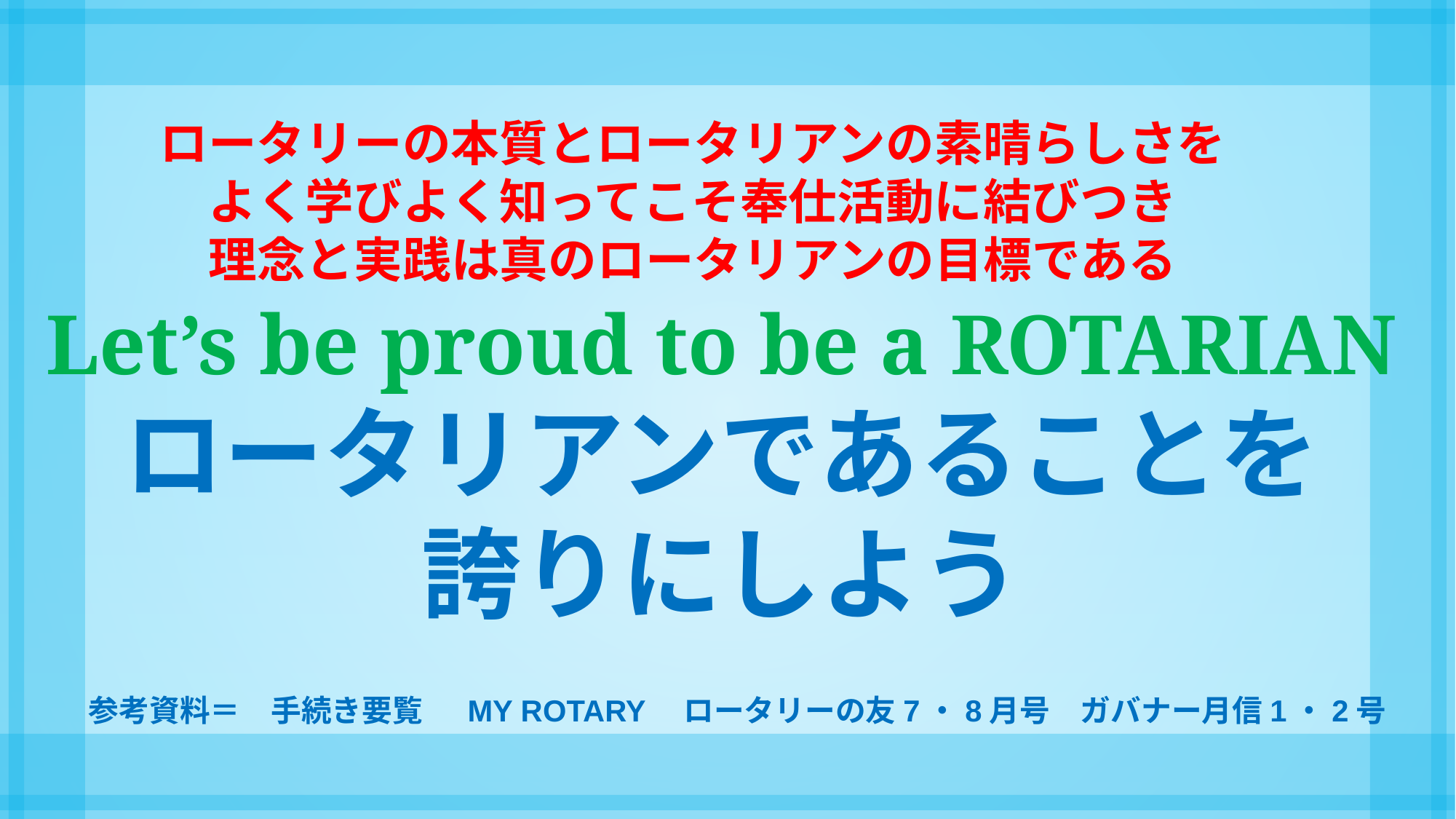

ロータリーの本質とロータリアンの素晴らしさを
　よく学びよく知ってこそ奉仕活動に結びつき
理念と実践は真のロータリアンの目標である
Let’s be proud to be a ROTARIAN
ロータリアンであることを
誇りにしよう
参考資料＝　手続き要覧　 MY ROTARY　ロータリーの友7・8月号　ガバナー月信1・2号